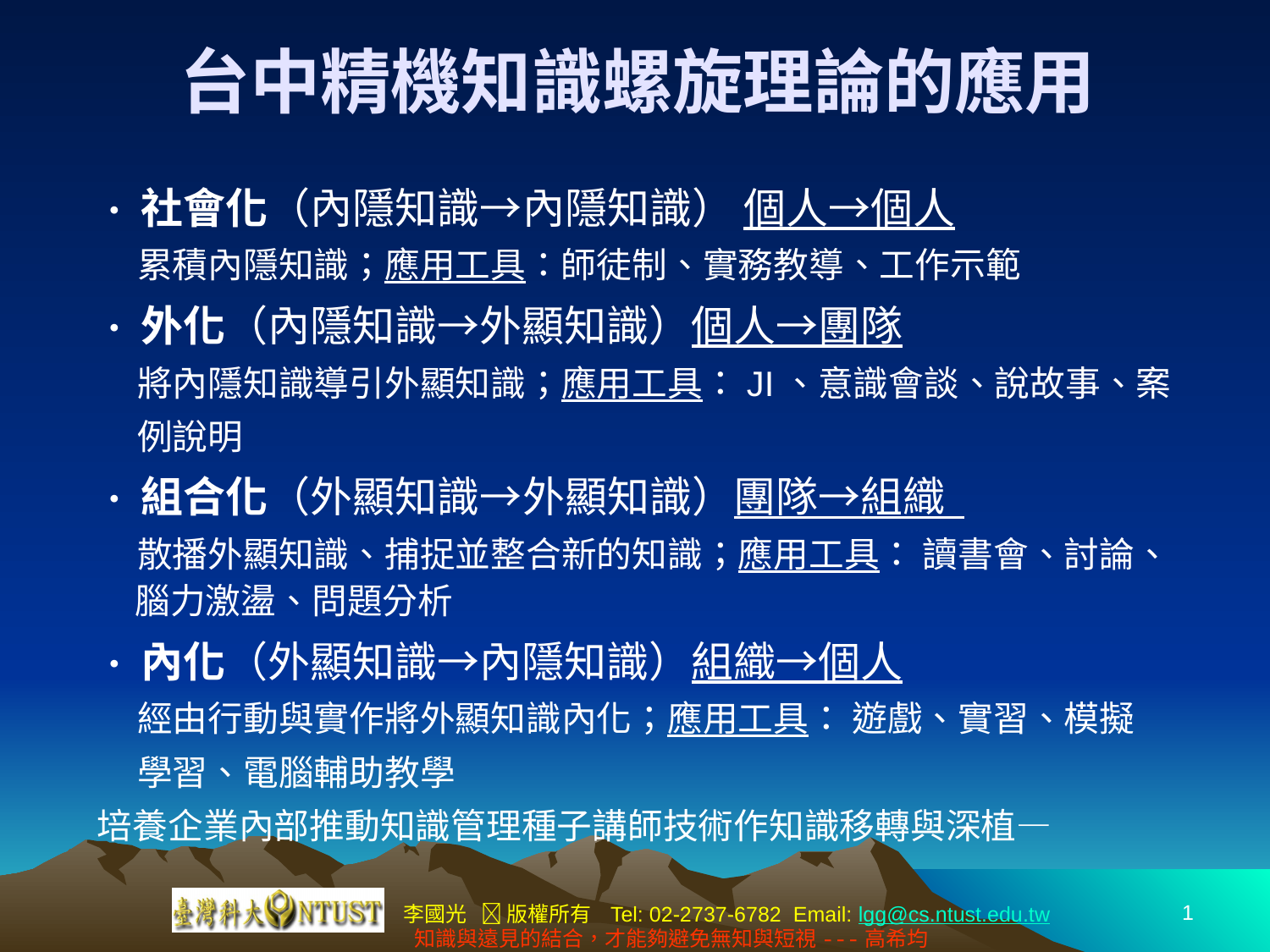

# 台中精機知識螺旋理論的應用
•社會化（內隱知識→內隱知識） 個人→個人
    累積內隱知識；應用工具：師徒制、實務教導、工作示範
•外化（內隱知識→外顯知識）個人→團隊
    將內隱知識導引外顯知識；應用工具：JI、意識會談、說故事、案
    例說明
•組合化（外顯知識→外顯知識）團隊→組織
    散播外顯知識、捕捉並整合新的知識；應用工具： 讀書會、討論、腦力激盪、問題分析
•內化（外顯知識→內隱知識）組織→個人
    經由行動與實作將外顯知識內化；應用工具： 遊戲、實習、模擬
    學習、電腦輔助教學
培養企業內部推動知識管理種子講師技術作知識移轉與深植—
1